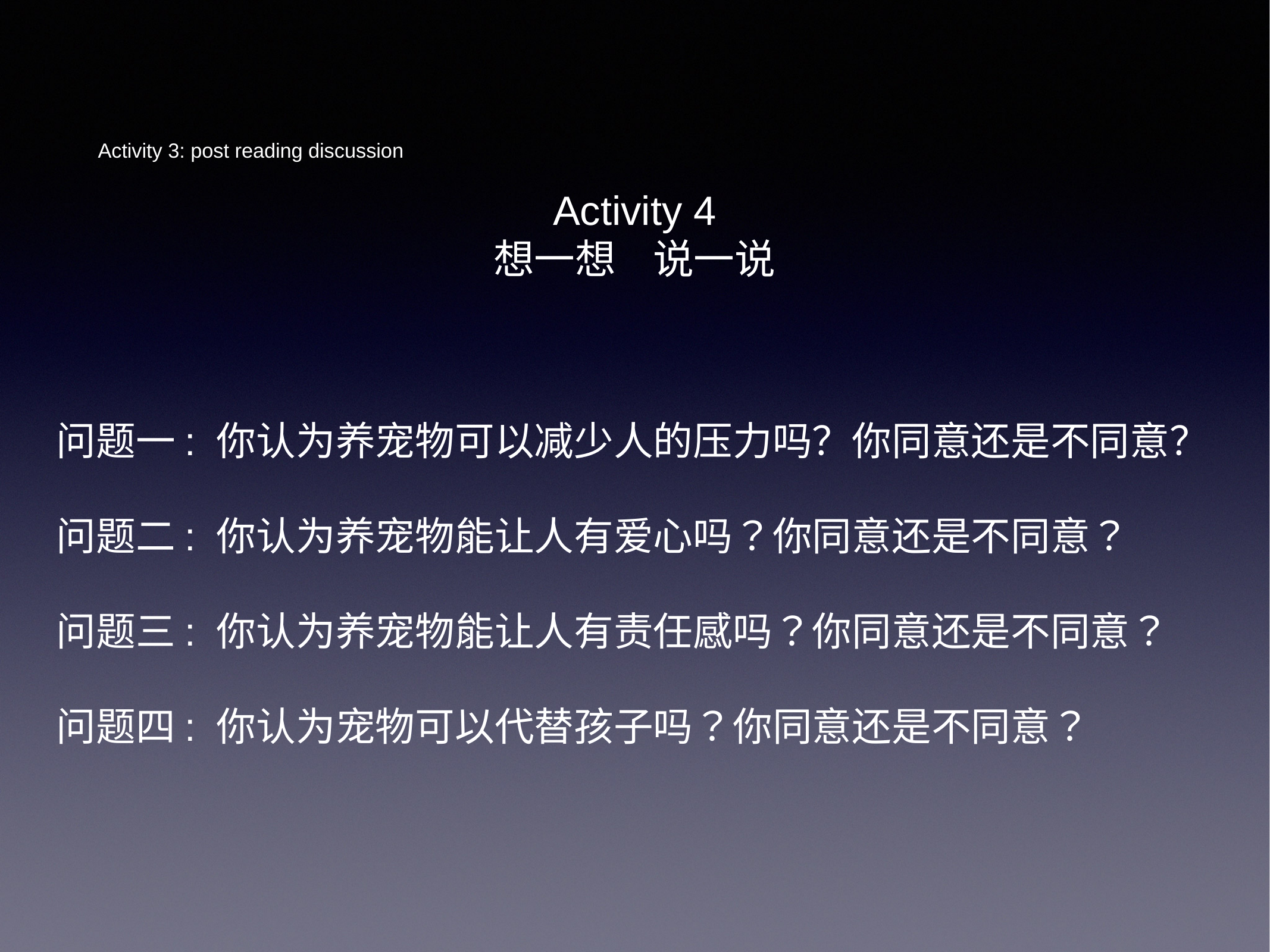

# Activity 3: post reading discussion

Activity 4
想一想    说一说
问题一: 你认为养宠物可以减少人的压力吗？你同意还是不同意？
问题二: 你认为养宠物能让人有爱心吗？你同意还是不同意？
问题三: 你认为养宠物能让人有责任感吗？你同意还是不同意？
问题四: 你认为宠物可以代替孩子吗？你同意还是不同意？